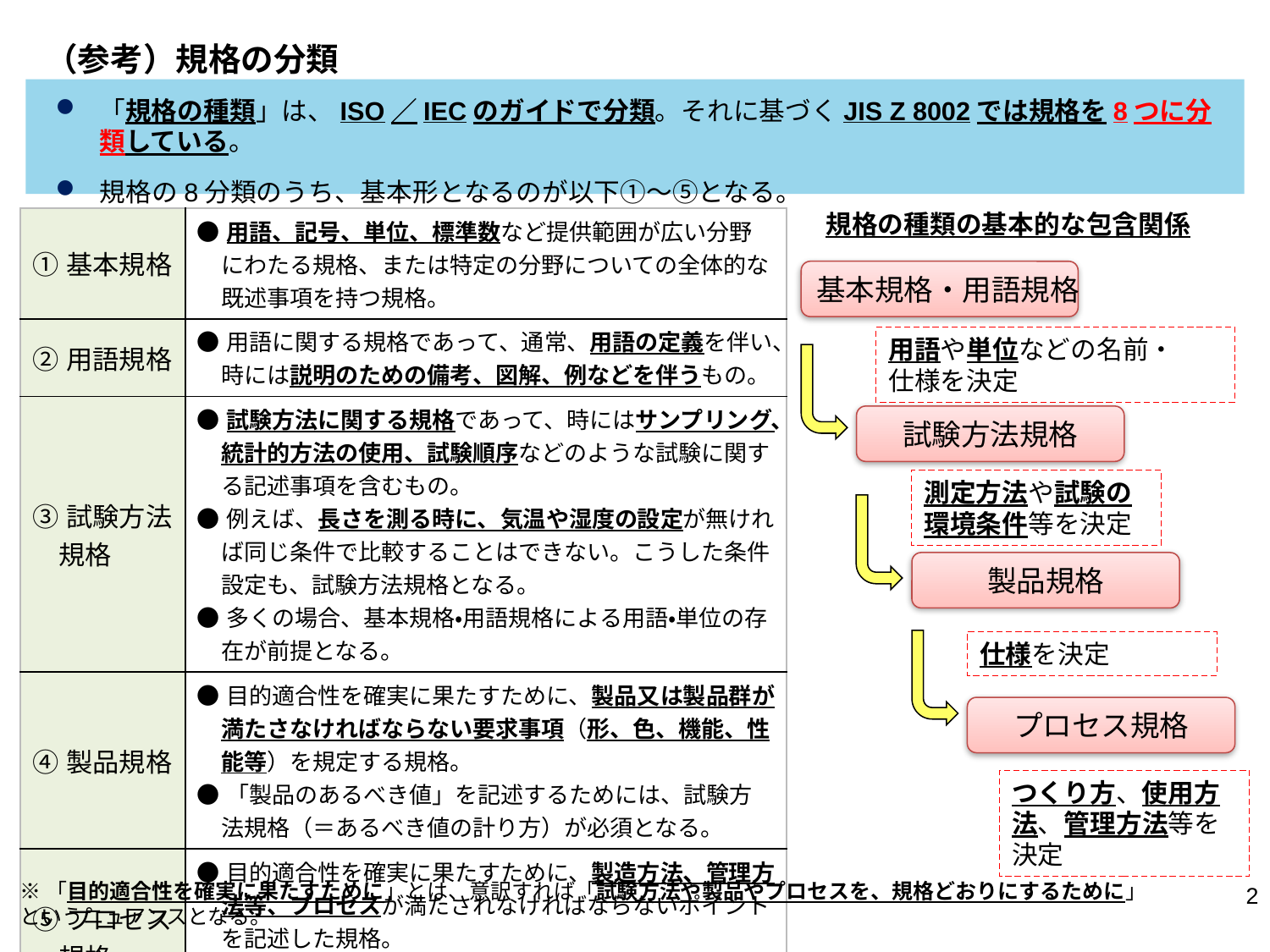

# （参考）規格の分類
「規格の種類」は、ISO／IECのガイドで分類。それに基づくJIS Z 8002では規格を8つに分類している。
規格の8分類のうち、基本形となるのが以下①～⑤となる。
規格の種類の基本的な包含関係
| ①基本規格 | ●用語、記号、単位、標準数など提供範囲が広い分野にわたる規格、または特定の分野についての全体的な既述事項を持つ規格。 |
| --- | --- |
| ②用語規格 | ●用語に関する規格であって、通常、用語の定義を伴い、時には説明のための備考、図解、例などを伴うもの。 |
| ③試験方法 　規格 | ●試験方法に関する規格であって、時にはサンプリング、統計的方法の使用、試験順序などのような試験に関する記述事項を含むもの。 ●例えば、長さを測る時に、気温や湿度の設定が無ければ同じ条件で比較することはできない。こうした条件設定も、試験方法規格となる。 ●多くの場合、基本規格・用語規格による用語・単位の存在が前提となる。 |
| ④製品規格 | ●目的適合性を確実に果たすために、製品又は製品群が満たさなければならない要求事項（形、色、機能、性能等）を規定する規格。 ●「製品のあるべき値」を記述するためには、試験方法規格（＝あるべき値の計り方）が必須となる。 |
| ⑤プロセス 　規格 | ●目的適合性を確実に果たすために、製造方法、管理方法等、プロセスが満たされなければならないポイントを記述した規格。 ●「マネジメントシステム規格」も包含すると整理できる。 |
基本規格・用語規格
用語や単位などの名前・
仕様を決定

試験方法規格
測定方法や試験の
環境条件等を決定

製品規格

仕様を決定
プロセス規格
つくり方、使用方法、管理方法等を決定
2
※「目的適合性を確実に果たすために」とは、意訳すれば「試験方法や製品やプロセスを、規格どおりにするために」というニュアンスとなる。